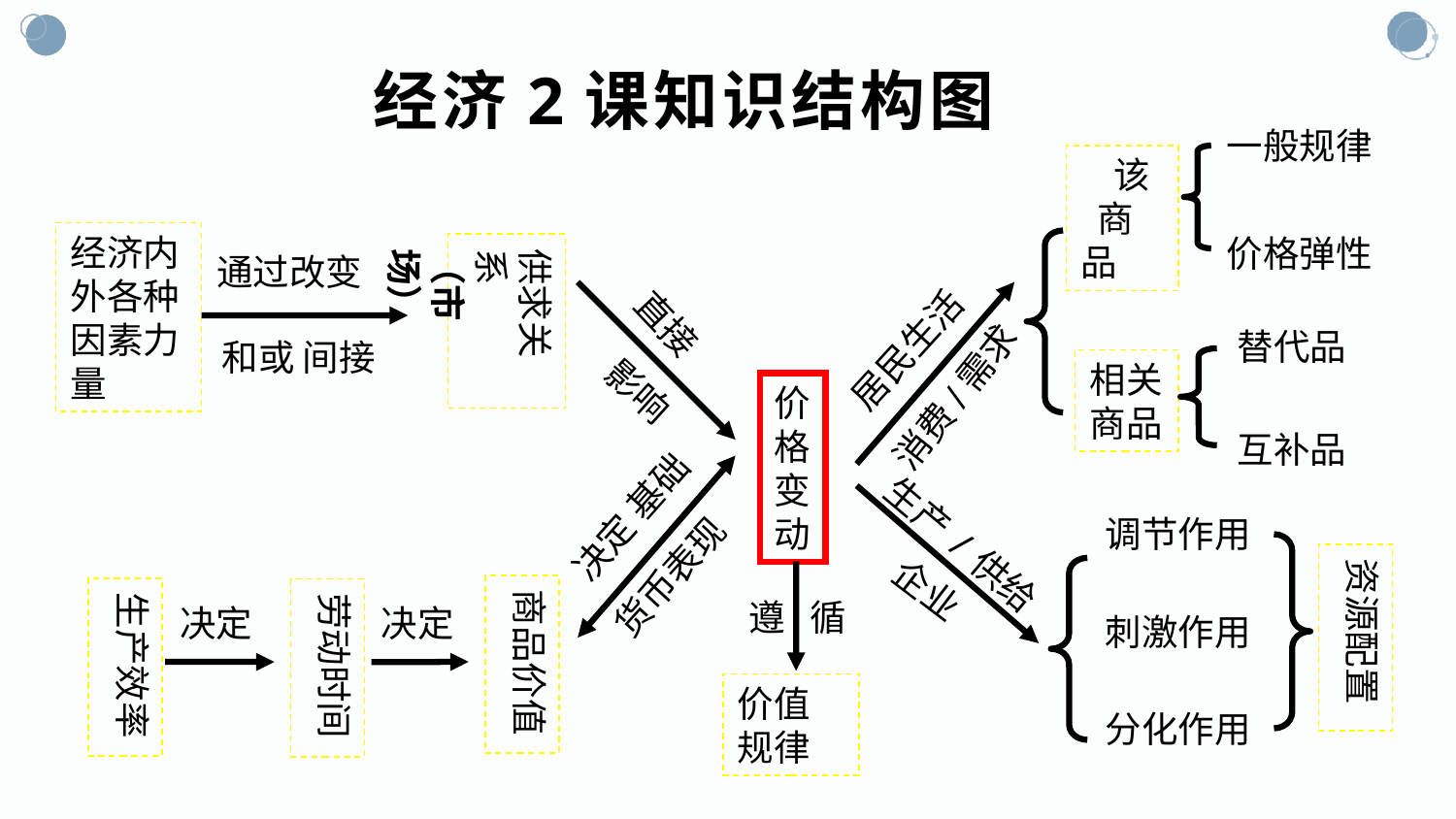

# 经济2课知识结构图
一般规律
   该
 商品

经济内外各种
因素力量
价格弹性

供求关系
（市场）
通过改变

直接

替代品
居民生活
和或 间接

相关
商品
影响
消费/需求
价
格
变
动
互补品

决定 基础

调节作用
生产/供给

货币表现
资源配置

企业

商品价值
生产效率
劳动时间
遵   循
决定
决定
刺激作用

价值规律
分化作用